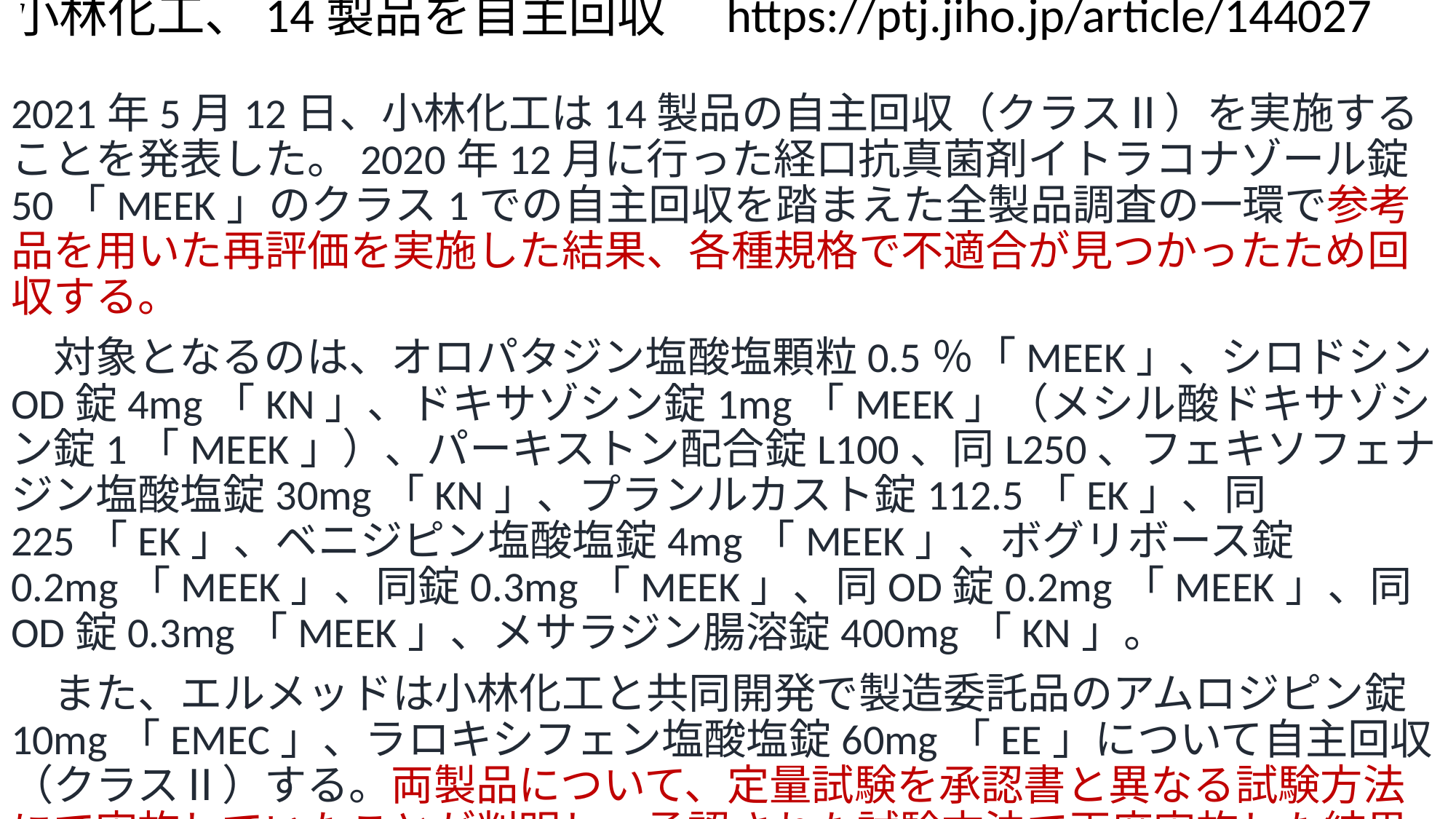

# 小林化工、14製品を自主回収　https://ptj.jiho.jp/article/144027

2021年5月12日、小林化工は14製品の自主回収（クラスⅡ）を実施することを発表した。2020年12月に行った経口抗真菌剤イトラコナゾール錠50「MEEK」のクラス1での自主回収を踏まえた全製品調査の一環で参考品を用いた再評価を実施した結果、各種規格で不適合が見つかったため回収する。
　対象となるのは、オロパタジン塩酸塩顆粒0.5％「MEEK」、シロドシンOD錠4mg「KN」、ドキサゾシン錠1mg「MEEK」（メシル酸ドキサゾシン錠1「MEEK」）、パーキストン配合錠L100、同L250、フェキソフェナジン塩酸塩錠30mg「KN」、プランルカスト錠112.5「EK」、同225「EK」、ベニジピン塩酸塩錠4mg「MEEK」、ボグリボース錠0.2mg「MEEK」、同錠0.3mg「MEEK」、同OD錠0.2mg「MEEK」、同OD錠0.3mg「MEEK」、メサラジン腸溶錠400mg「KN」。
　また、エルメッドは小林化工と共同開発で製造委託品のアムロジピン錠10mg「EMEC」、ラロキシフェン塩酸塩錠60mg「EE」について自主回収（クラスⅡ）する。両製品について、定量試験を承認書と異なる試験方法にて実施していたことが判明し、承認された試験方法で再度実施した結果、承認規格よりも低値であることが確認されたため。